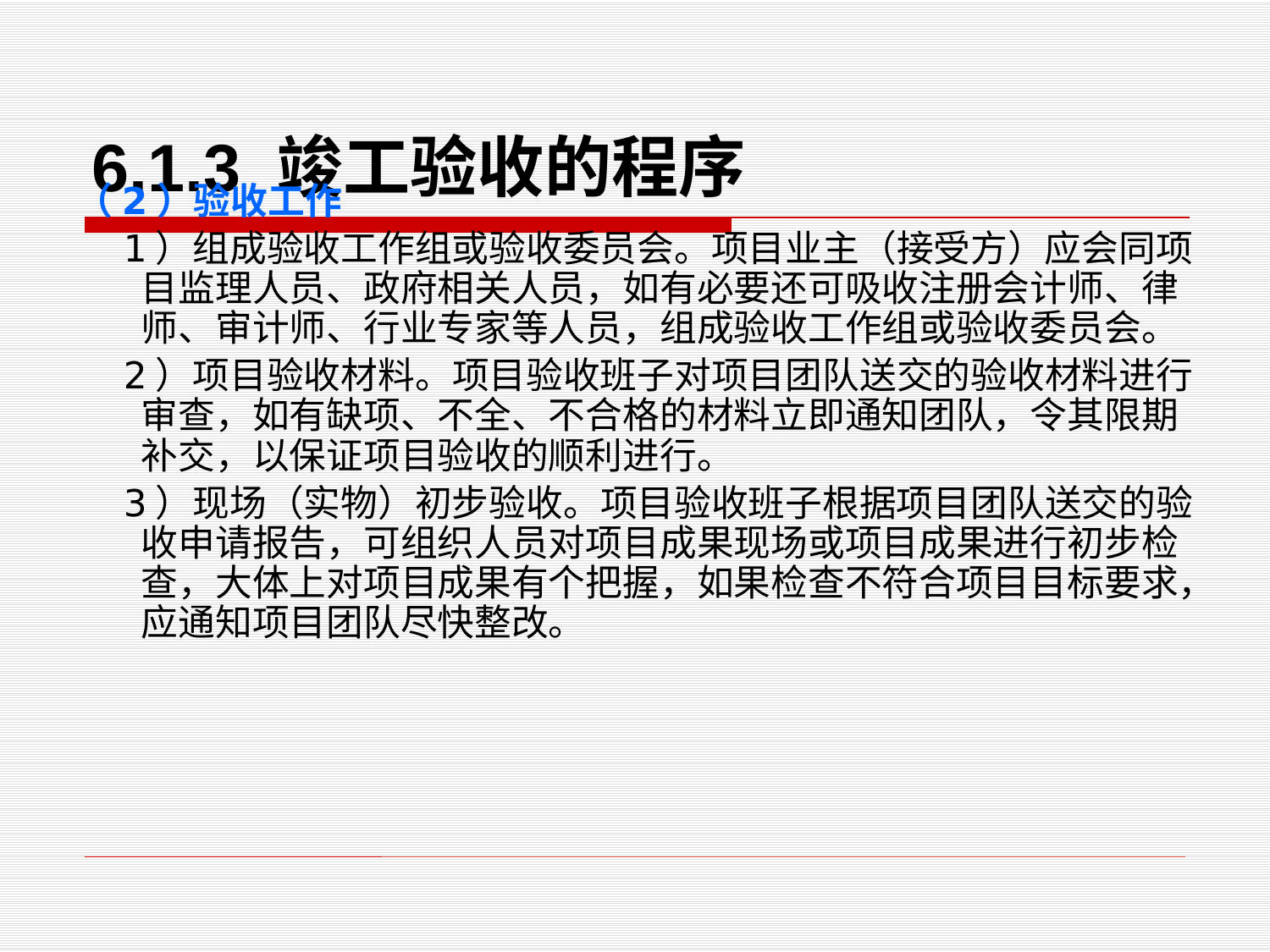

# 6.1.3 竣工验收的程序
（2）验收工作
    1）组成验收工作组或验收委员会。项目业主（接受方）应会同项目监理人员、政府相关人员，如有必要还可吸收注册会计师、律师、审计师、行业专家等人员，组成验收工作组或验收委员会。
    2）项目验收材料。项目验收班子对项目团队送交的验收材料进行审查，如有缺项、不全、不合格的材料立即通知团队，令其限期补交，以保证项目验收的顺利进行。
    3）现场（实物）初步验收。项目验收班子根据项目团队送交的验收申请报告，可组织人员对项目成果现场或项目成果进行初步检查，大体上对项目成果有个把握，如果检查不符合项目目标要求，应通知项目团队尽快整改。